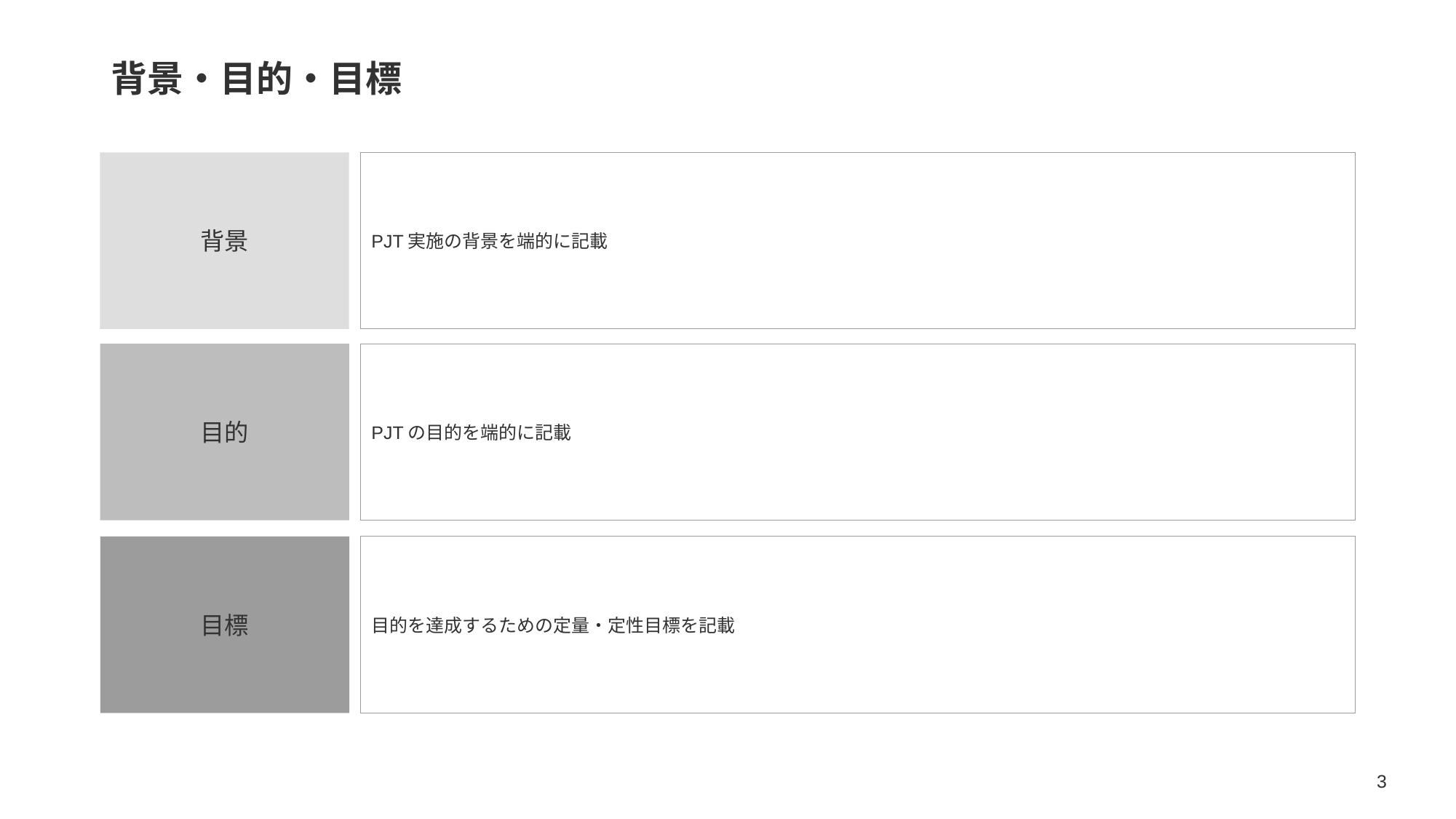

# 背景・目的・目標
PJT実施の背景を端的に記載
背景
目的
PJTの目的を端的に記載
目標
目的を達成するための定量・定性目標を記載
3